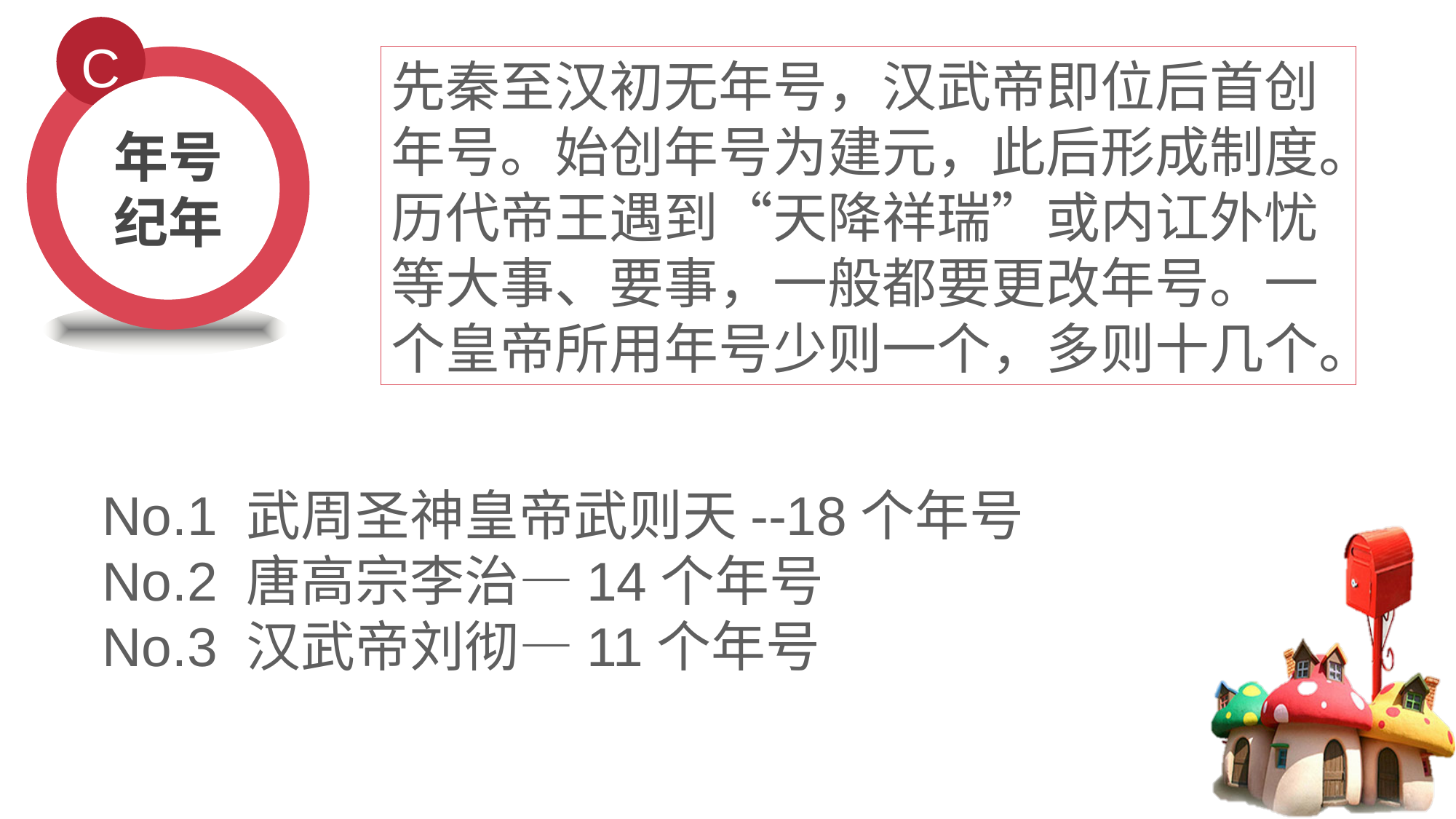

C

年号纪年

先秦至汉初无年号，汉武帝即位后首创年号。始创年号为建元，此后形成制度。历代帝王遇到“天降祥瑞”或内讧外忧等大事、要事，一般都要更改年号。一个皇帝所用年号少则一个，多则十几个。
No.1 武周圣神皇帝武则天--18个年号
No.2 唐高宗李治—14个年号
No.3 汉武帝刘彻—11个年号
22